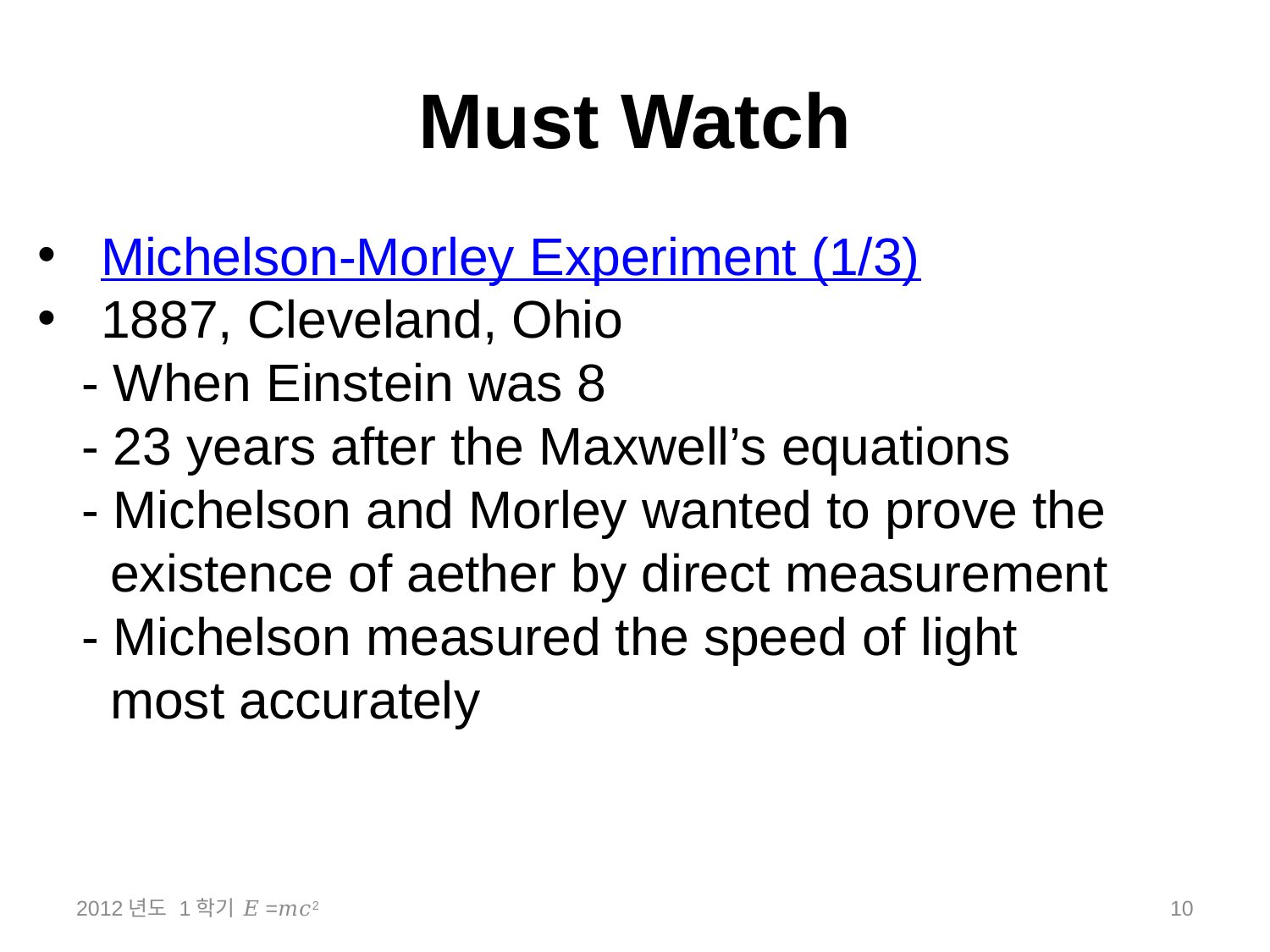

# Must Watch
Michelson-Morley Experiment (1/3)
1887, Cleveland, Ohio
   - When Einstein was 8
   - 23 years after the Maxwell’s equations
   - Michelson and Morley wanted to prove the
     existence of aether by direct measurement
   - Michelson measured the speed of light
     most accurately
2012년도 1학기 𝐸=𝑚𝑐2
10